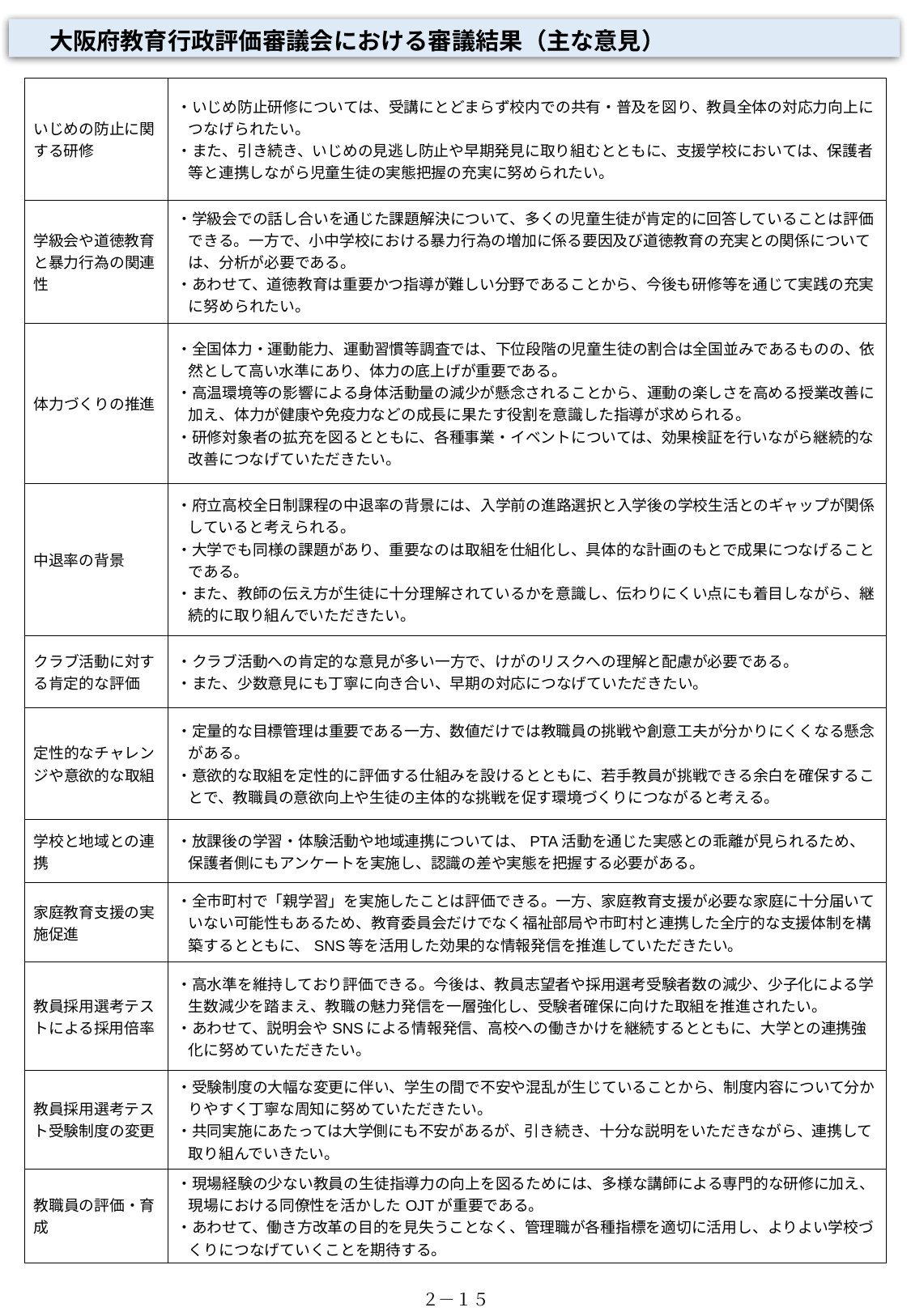

大阪府教育行政評価審議会における審議結果（主な意見）
| いじめの防止に関する研修 | ・いじめ防止研修については、受講にとどまらず校内での共有・普及を図り、教員全体の対応力向上につなげられたい。 ・また、引き続き、いじめの見逃し防止や早期発見に取り組むとともに、支援学校においては、保護者等と連携しながら児童生徒の実態把握の充実に努められたい。 |
| --- | --- |
| 学級会や道徳教育と暴力行為の関連性 | ・学級会での話し合いを通じた課題解決について、多くの児童生徒が肯定的に回答していることは評価できる。一方で、小中学校における暴力行為の増加に係る要因及び道徳教育の充実との関係については、分析が必要である。 ・あわせて、道徳教育は重要かつ指導が難しい分野であることから、今後も研修等を通じて実践の充実に努められたい。 |
| 体力づくりの推進 | ・全国体力・運動能力、運動習慣等調査では、下位段階の児童生徒の割合は全国並みであるものの、依然として高い水準にあり、体力の底上げが重要である。 ・高温環境等の影響による身体活動量の減少が懸念されることから、運動の楽しさを高める授業改善に加え、体力が健康や免疫力などの成長に果たす役割を意識した指導が求められる。 ・研修対象者の拡充を図るとともに、各種事業・イベントについては、効果検証を行いながら継続的な改善につなげていただきたい。 |
| 中退率の背景 | ・府立高校全日制課程の中退率の背景には、入学前の進路選択と入学後の学校生活とのギャップが関係していると考えられる。 ・大学でも同様の課題があり、重要なのは取組を仕組化し、具体的な計画のもとで成果につなげることである。 ・また、教師の伝え方が生徒に十分理解されているかを意識し、伝わりにくい点にも着目しながら、継続的に取り組んでいただきたい。 |
| クラブ活動に対する肯定的な評価 | ・クラブ活動への肯定的な意見が多い一方で、けがのリスクへの理解と配慮が必要である。 ・また、少数意見にも丁寧に向き合い、早期の対応につなげていただきたい。 |
| 定性的なチャレンジや意欲的な取組 | ・定量的な目標管理は重要である一方、数値だけでは教職員の挑戦や創意工夫が分かりにくくなる懸念がある。 ・意欲的な取組を定性的に評価する仕組みを設けるとともに、若手教員が挑戦できる余白を確保することで、教職員の意欲向上や生徒の主体的な挑戦を促す環境づくりにつながると考える。 |
| 学校と地域との連携 | ・放課後の学習・体験活動や地域連携については、PTA活動を通じた実感との乖離が見られるため、保護者側にもアンケートを実施し、認識の差や実態を把握する必要がある。 |
| 家庭教育支援の実施促進 | ・全市町村で「親学習」を実施したことは評価できる。一方、家庭教育支援が必要な家庭に十分届いていない可能性もあるため、教育委員会だけでなく福祉部局や市町村と連携した全庁的な支援体制を構築するとともに、SNS等を活用した効果的な情報発信を推進していただきたい。 |
| 教員採用選考テストによる採用倍率 | ・高水準を維持しており評価できる。今後は、教員志望者や採用選考受験者数の減少、少子化による学生数減少を踏まえ、教職の魅力発信を一層強化し、受験者確保に向けた取組を推進されたい。 ・あわせて、説明会やSNSによる情報発信、高校への働きかけを継続するとともに、大学との連携強化に努めていただきたい。 |
| 教員採用選考テスト受験制度の変更 | ・受験制度の大幅な変更に伴い、学生の間で不安や混乱が生じていることから、制度内容について分かりやすく丁寧な周知に努めていただきたい。 ・共同実施にあたっては大学側にも不安があるが、引き続き、十分な説明をいただきながら、連携して取り組んでいきたい。 |
| 教職員の評価・育成 | ・現場経験の少ない教員の生徒指導力の向上を図るためには、多様な講師による専門的な研修に加え、現場における同僚性を活かしたOJTが重要である。 ・あわせて、働き方改革の目的を見失うことなく、管理職が各種指標を適切に活用し、よりよい学校づくりにつなげていくことを期待する。 |
２－１５